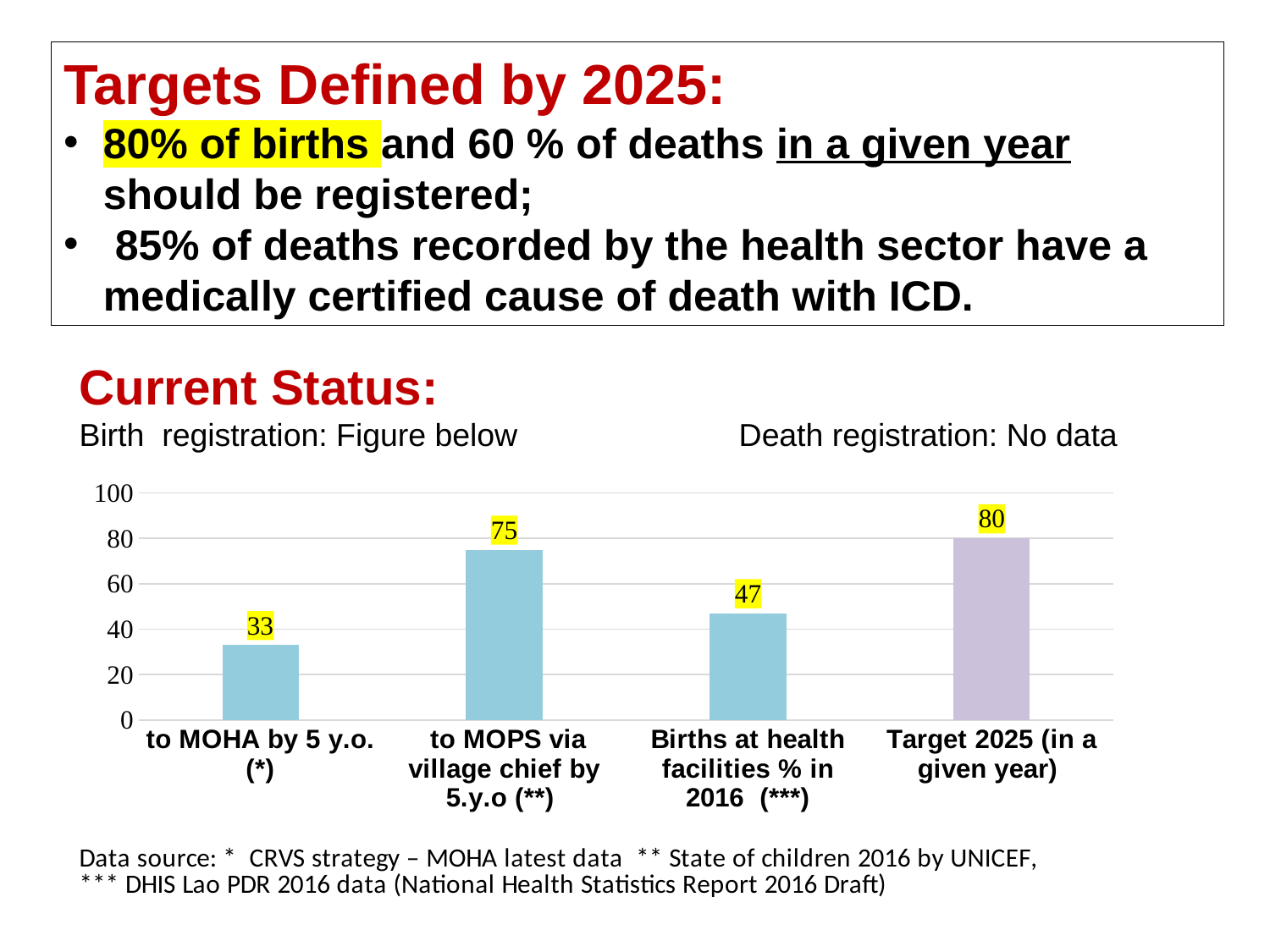

Targets Defined by 2025:
80% of births and 60 % of deaths in a given year should be registered;
 85% of deaths recorded by the health sector have a medically certified cause of death with ICD.
Current Status:
Birth  registration: Figure below                         Death registration: No data

### Chart

| Category | 系列 1 |
|---|---|
| to MOHA by 5 y.o.(*) | 33.0 |
|  to MOPS via village chief by 5.y.o (**)  | 75.0 |
| Births at health facilities % in 2016  (***) | 47.0 |
| Target 2025 (in a given year)  | 80.0 |